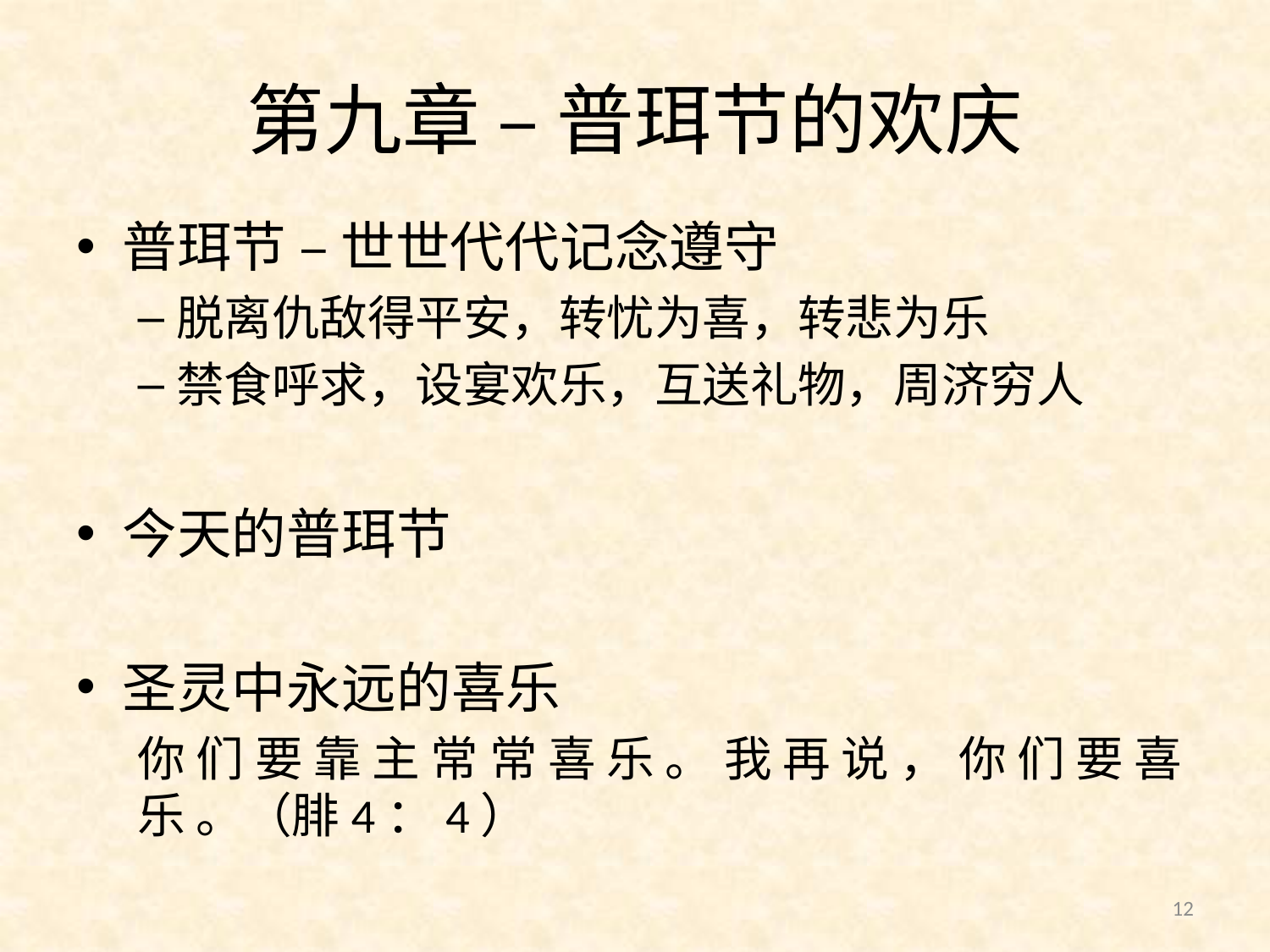

# 第九章 – 普珥节的欢庆
普珥节 – 世世代代记念遵守
脱离仇敌得平安，转忧为喜，转悲为乐
禁食呼求，设宴欢乐，互送礼物，周济穷人

今天的普珥节

圣灵中永远的喜乐
你 们 要 靠 主 常 常 喜 乐 。 我 再 说 ， 你 们 要 喜 乐 。（腓4：4）

12